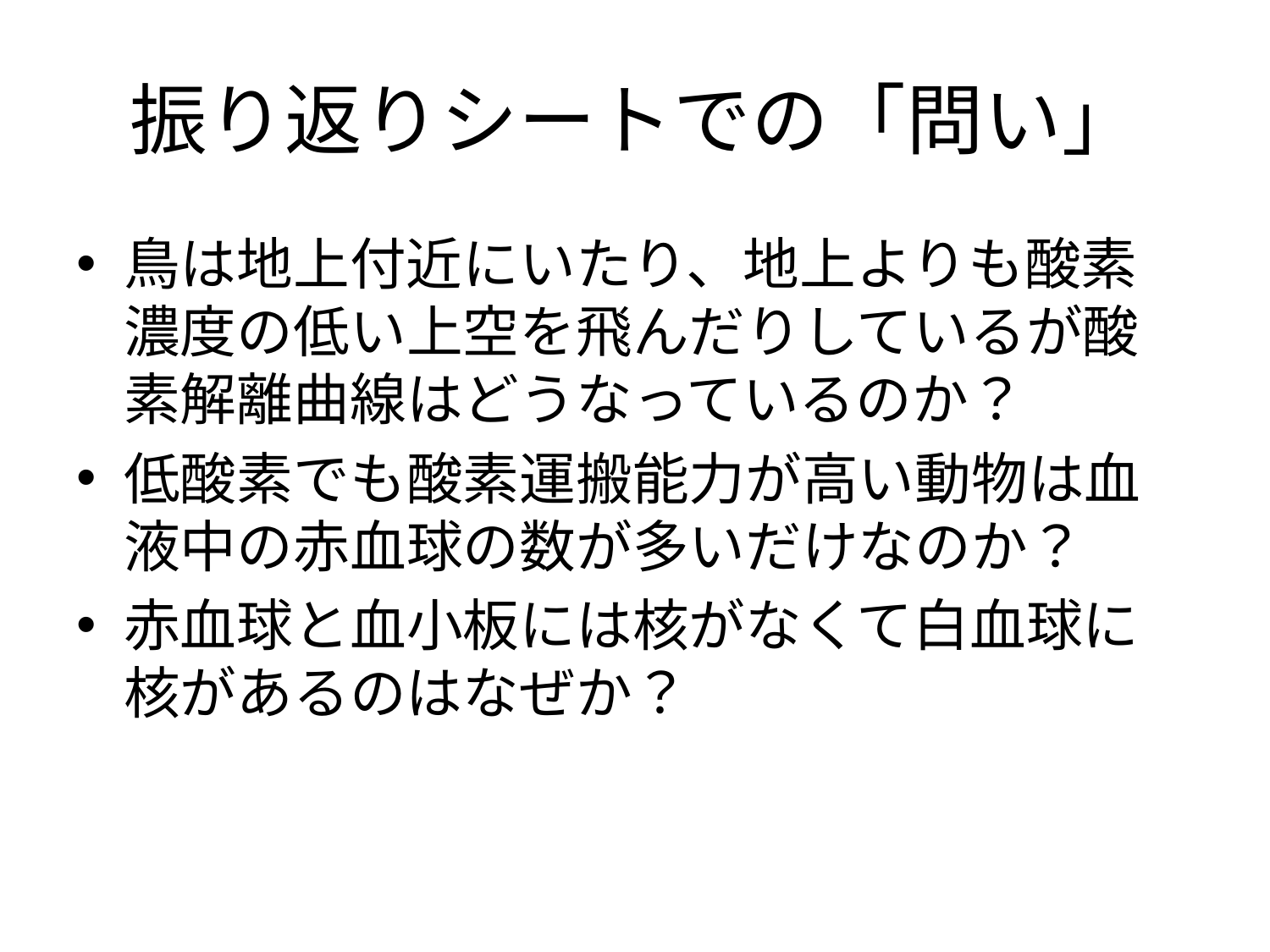

# 振り返りシートでの「問い」
鳥は地上付近にいたり、地上よりも酸素濃度の低い上空を飛んだりしているが酸素解離曲線はどうなっているのか？
低酸素でも酸素運搬能力が高い動物は血液中の赤血球の数が多いだけなのか？
赤血球と血小板には核がなくて白血球に核があるのはなぜか？